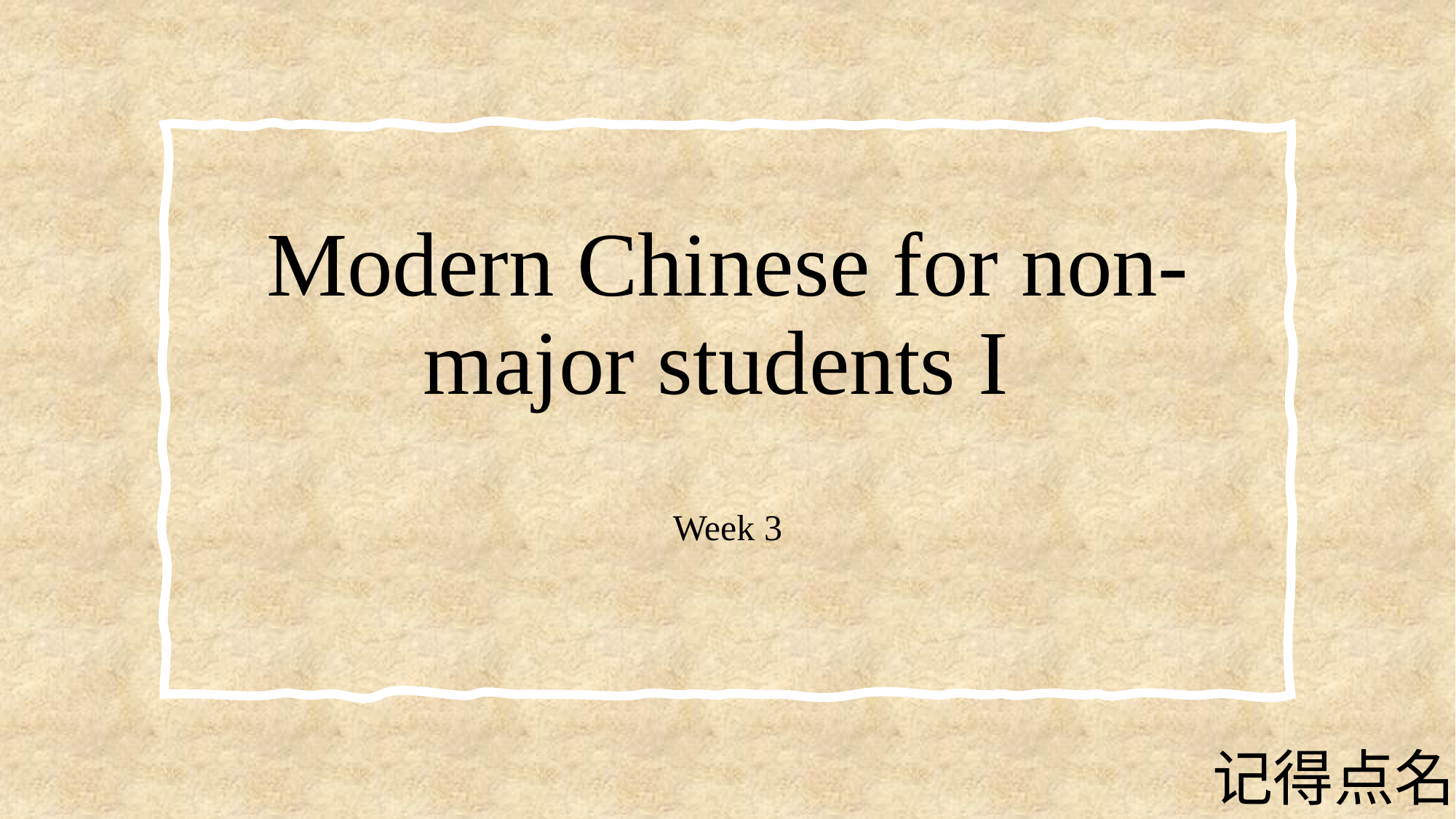

# Modern Chinese for non-major students I
Week 3
记得点名